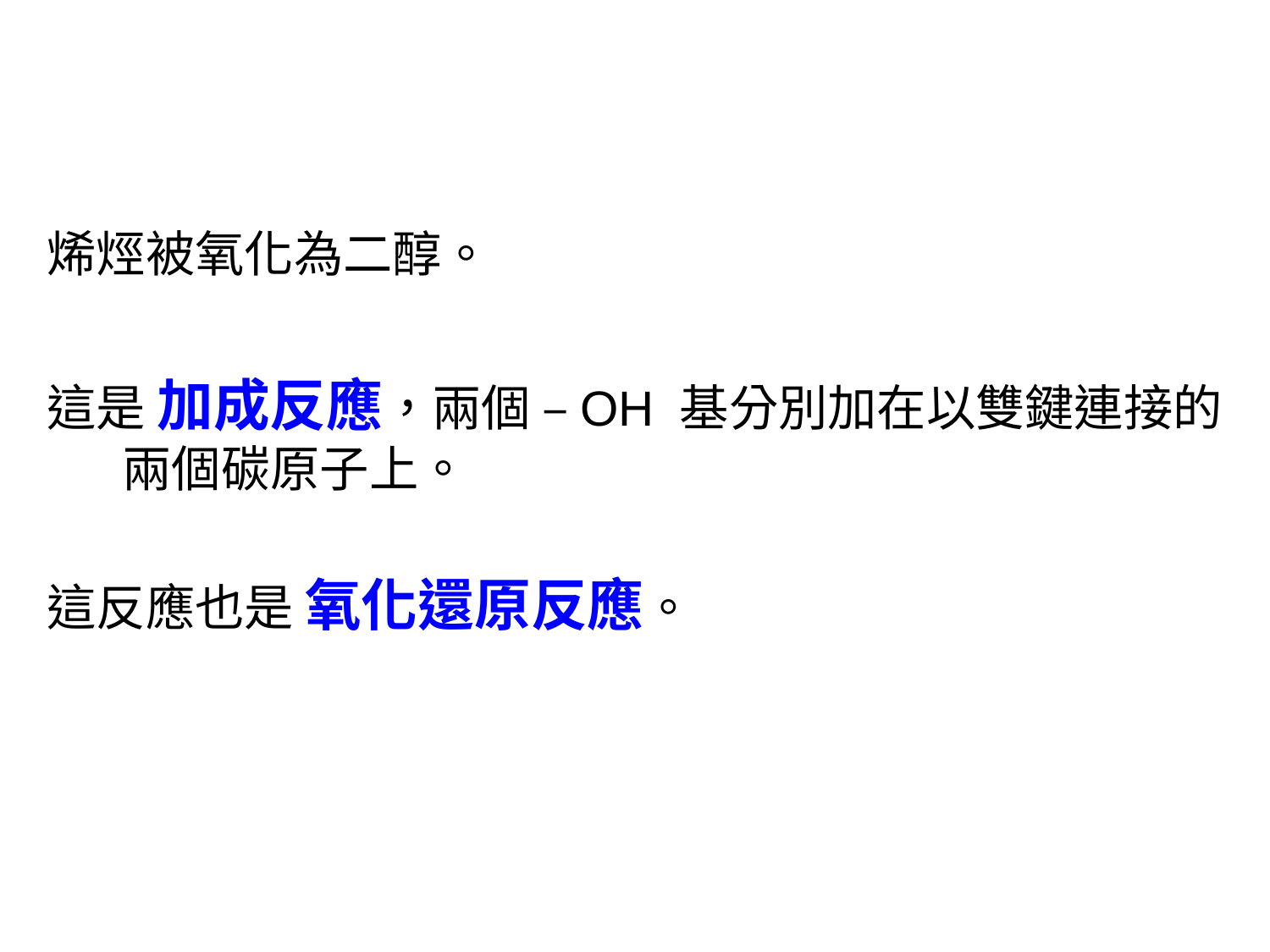

烯烴被氧化為二醇。
這是 加成反應，兩個 –OH 基分別加在以雙鍵連接的兩個碳原子上。
這反應也是 氧化還原反應。